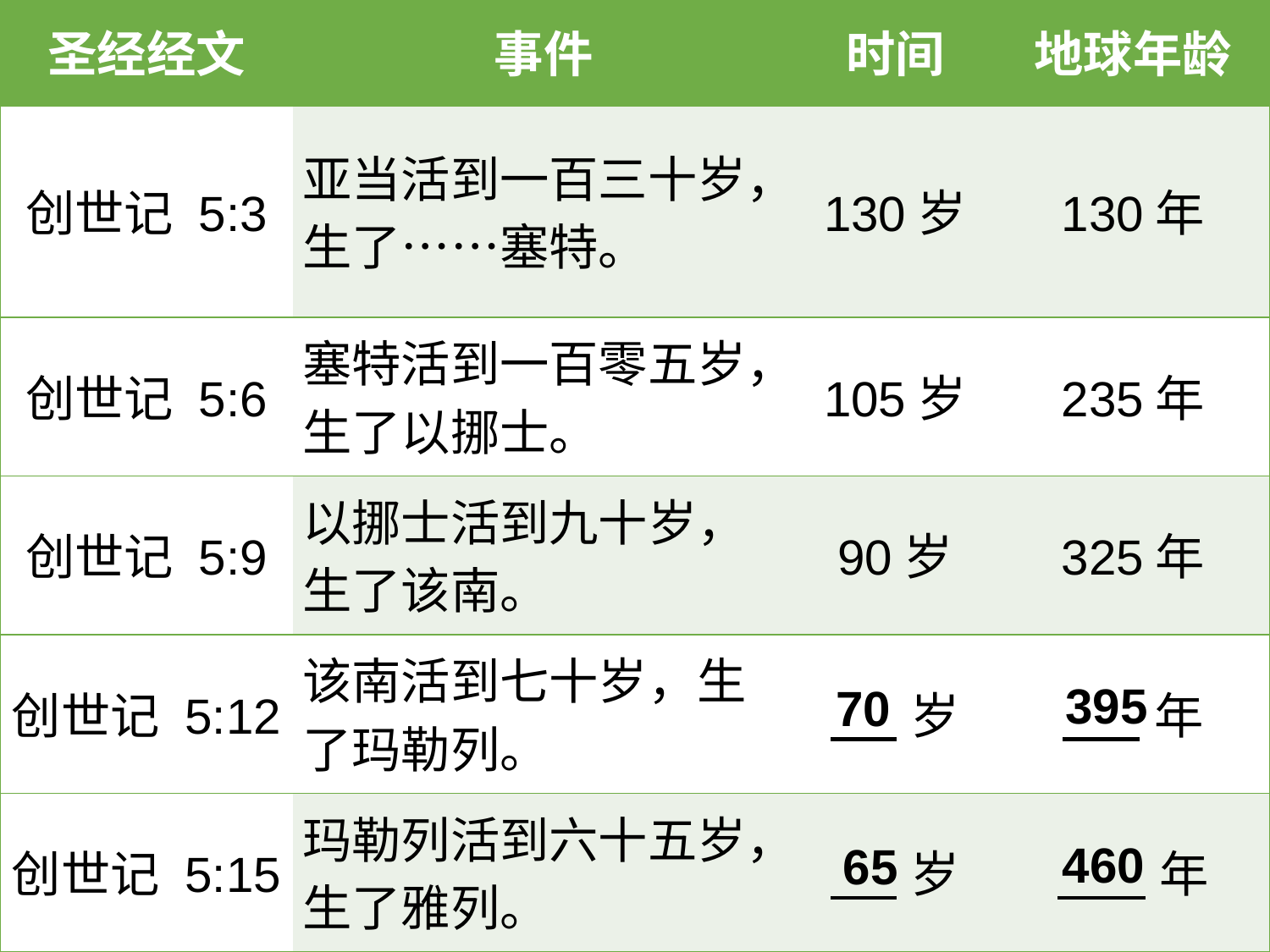

| 圣经经文 | 事件 | 时间 | 地球年龄 |
| --- | --- | --- | --- |
| 创世记 5:3 | 亚当活到一百三十岁，生了……塞特。 | 130岁 | 130年 |
| 创世记 5:6 | 塞特活到一百零五岁，生了以挪士。 | 105岁 | 235年 |
| 创世记 5:9 | 以挪士活到九十岁，生了该南。 | 90岁 | 325年 |
| 创世记 5:12 | 该南活到七十岁，生了玛勒列。 | 岁 | 年 |
| 创世记 5:15 | 玛勒列活到六十五岁，生了雅列。 | 岁 | 年 |
395
70
460
65